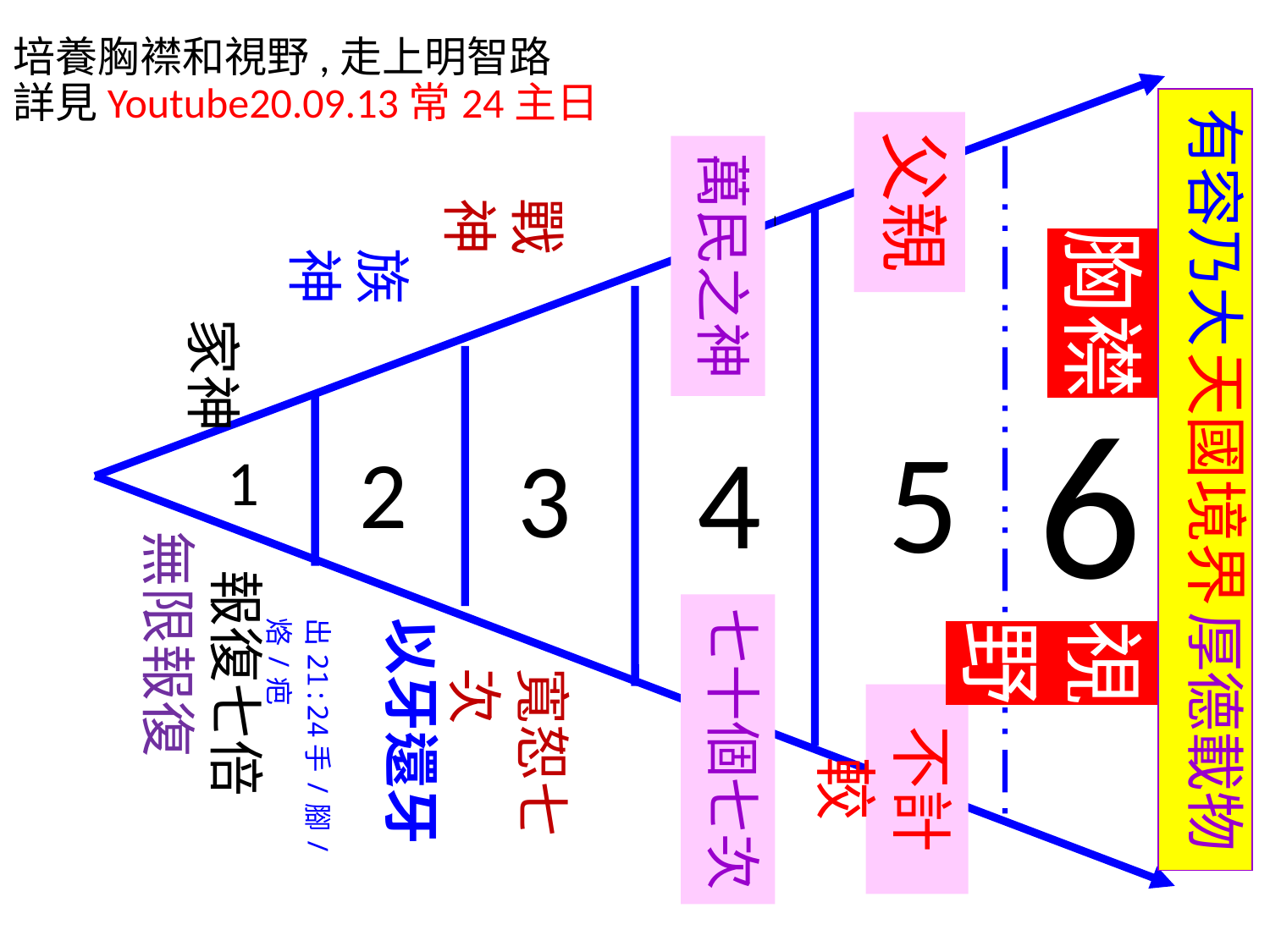

培養胸襟和視野,走上明智路
詳見Youtube20.09.13常24主日

有容乃大 天國境界 厚德載物
父親
萬民之神

戰神

胸襟
族神

家神

6

5
4
3
2
1

  報復七倍無限報復
七十個七次
以牙還牙
 出21:24手/腳/烙/疤
視野
寬恕七次
不計較